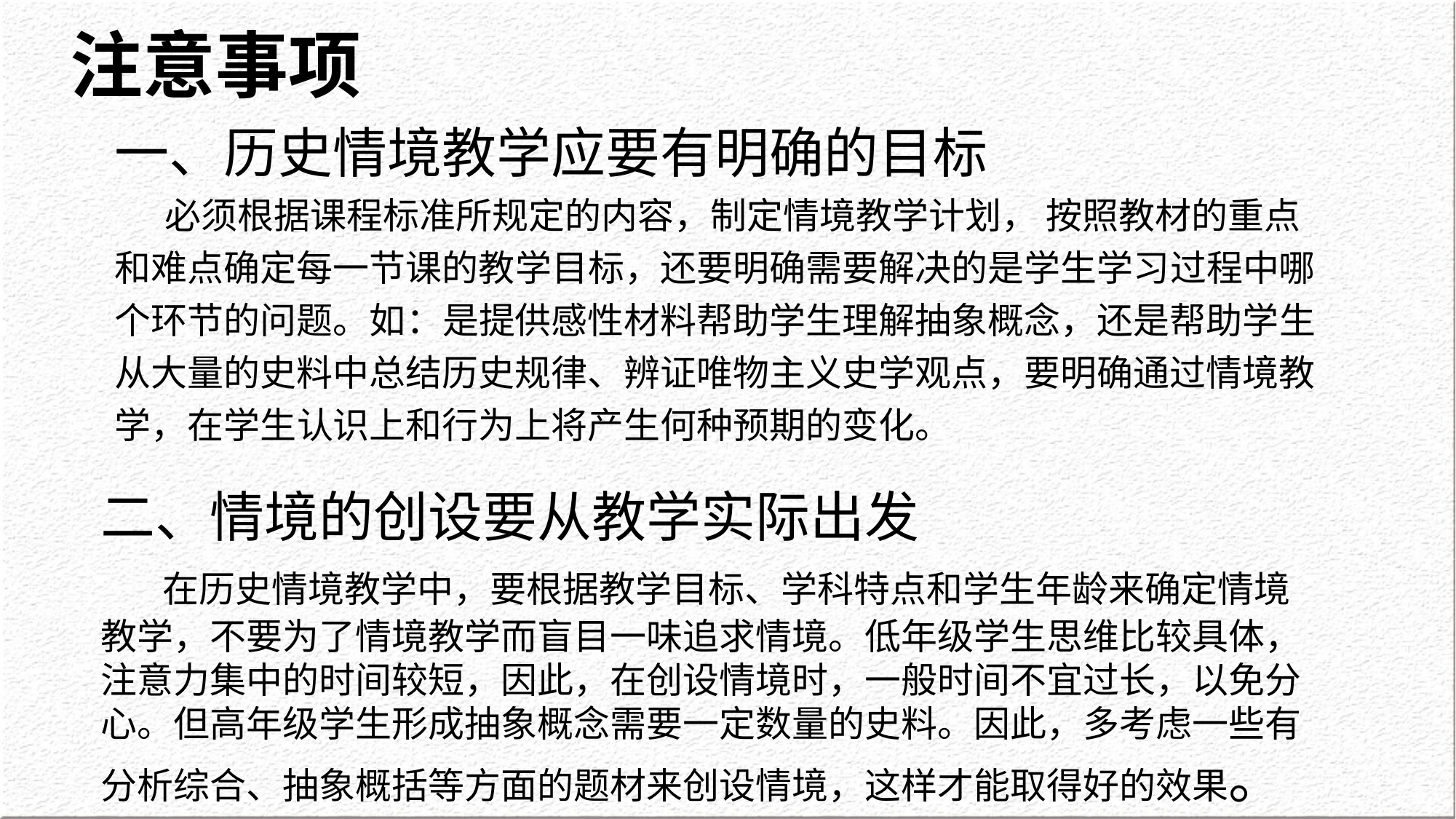

注意事项
一、历史情境教学应要有明确的目标
     必须根据课程标准所规定的内容，制定情境教学计划， 按照教材的重点和难点确定每一节课的教学目标，还要明确需要解决的是学生学习过程中哪个环节的问题。如：是提供感性材料帮助学生理解抽象概念，还是帮助学生从大量的史料中总结历史规律、辨证唯物主义史学观点，要明确通过情境教学，在学生认识上和行为上将产生何种预期的变化。
二、情境的创设要从教学实际出发
    在历史情境教学中，要根据教学目标、学科特点和学生年龄来确定情境教学，不要为了情境教学而盲目一味追求情境。低年级学生思维比较具体，注意力集中的时间较短，因此，在创设情境时，一般时间不宜过长，以免分心。但高年级学生形成抽象概念需要一定数量的史料。因此，多考虑一些有分析综合、抽象概括等方面的题材来创设情境，这样才能取得好的效果。